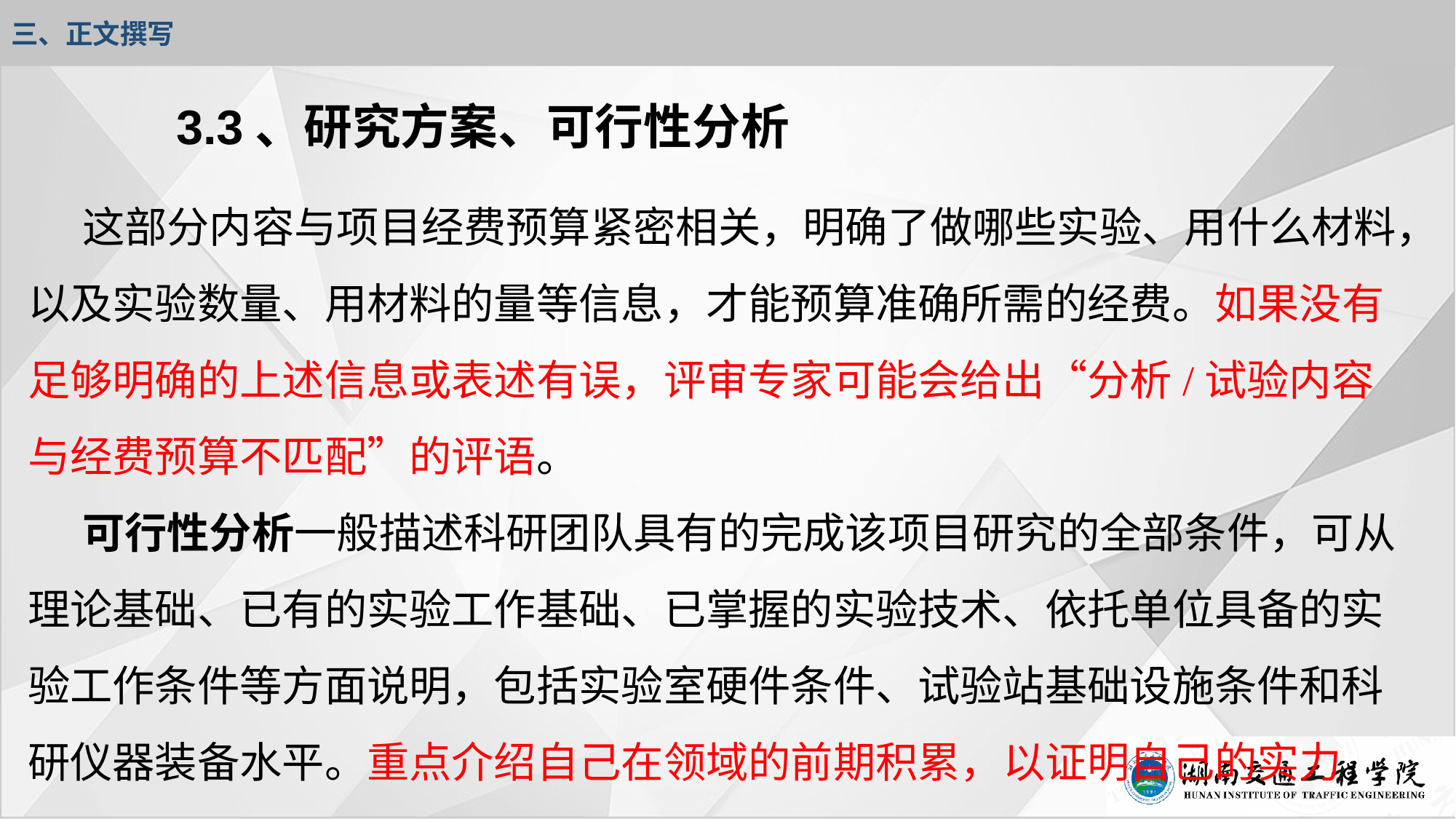

三、正文撰写
# 3.3、研究方案、可行性分析
这部分内容与项目经费预算紧密相关，明确了做哪些实验、用什么材料，以及实验数量、用材料的量等信息，才能预算准确所需的经费。如果没有足够明确的上述信息或表述有误，评审专家可能会给出“分析/试验内容与经费预算不匹配”的评语。
可行性分析一般描述科研团队具有的完成该项目研究的全部条件，可从理论基础、已有的实验工作基础、已掌握的实验技术、依托单位具备的实验工作条件等方面说明，包括实验室硬件条件、试验站基础设施条件和科研仪器装备水平。重点介绍自己在领域的前期积累，以证明自己的实力。